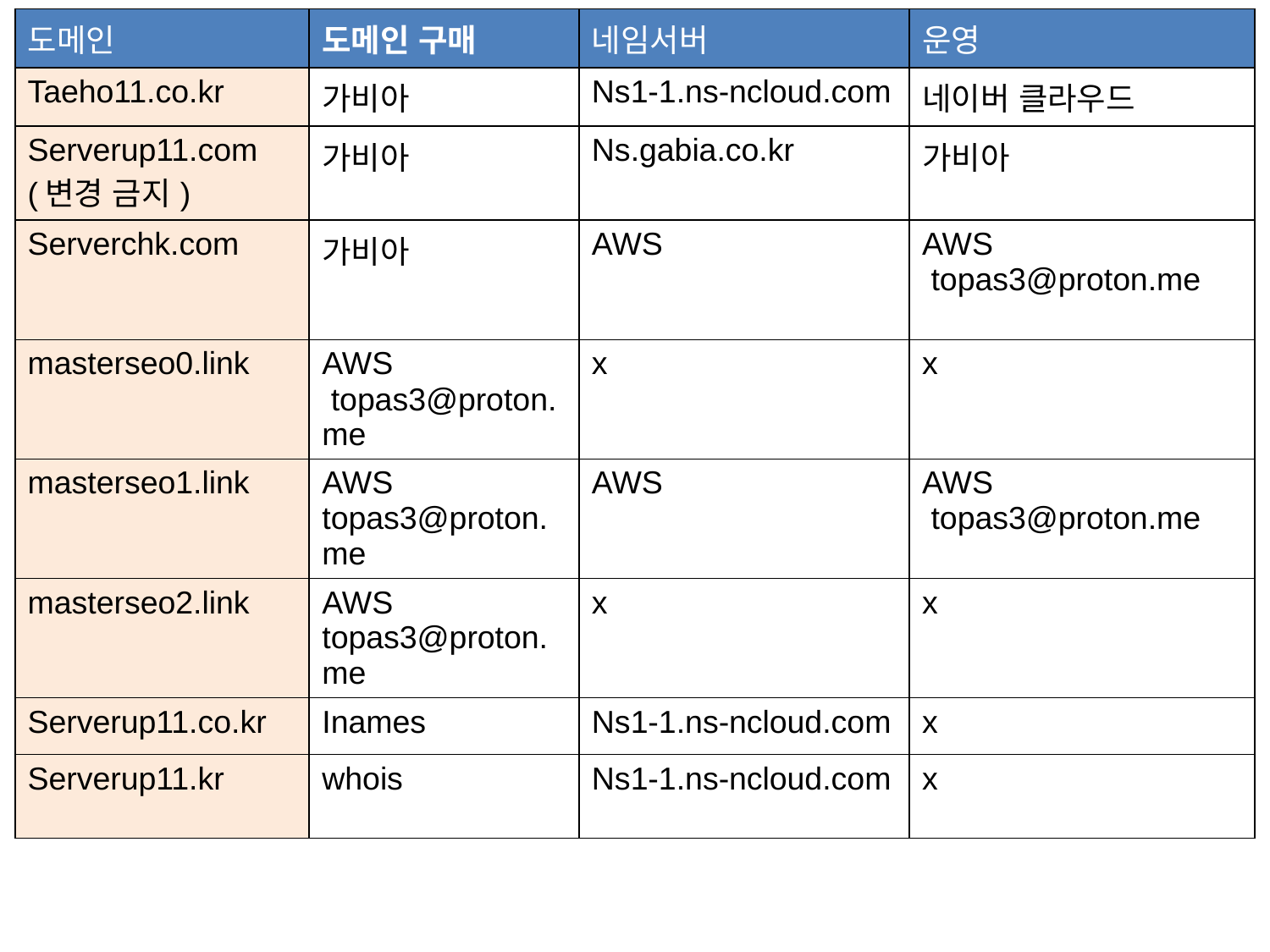

| 도메인 | 도메인 구매 | 네임서버 | 운영 |
| --- | --- | --- | --- |
| Taeho11.co.kr | 가비아 | Ns1-1.ns-ncloud.com | 네이버 클라우드 |
| Serverup11.com (변경 금지) | 가비아 | Ns.gabia.co.kr | 가비아 |
| Serverchk.com | 가비아 | AWS | AWS  topas3@proton.me |
| masterseo0.link | AWS  topas3@proton.me | x | x |
| masterseo1.link | AWS topas3@proton.me | AWS | AWS  topas3@proton.me |
| masterseo2.link | AWS topas3@proton.me | x | x |
| Serverup11.co.kr | Inames | Ns1-1.ns-ncloud.com | x |
| Serverup11.kr | whois | Ns1-1.ns-ncloud.com | x |